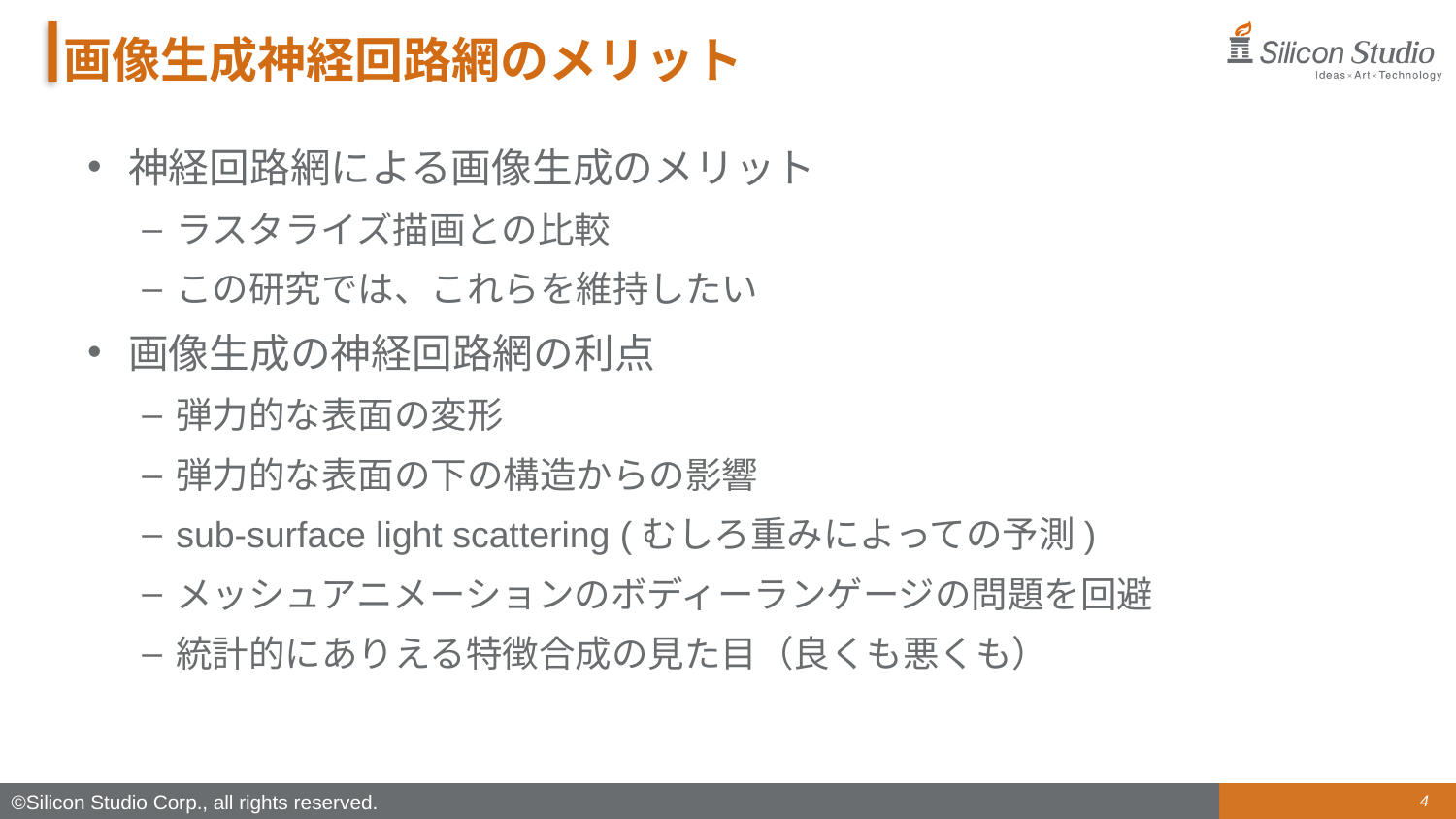

# 画像生成神経回路網のメリット
神経回路網による画像生成のメリット
ラスタライズ描画との比較
この研究では、これらを維持したい
画像生成の神経回路網の利点
弾力的な表面の変形
弾力的な表面の下の構造からの影響
sub-surface light scattering (むしろ重みによっての予測)
メッシュアニメーションのボディーランゲージの問題を回避
統計的にありえる特徴合成の見た目（良くも悪くも）